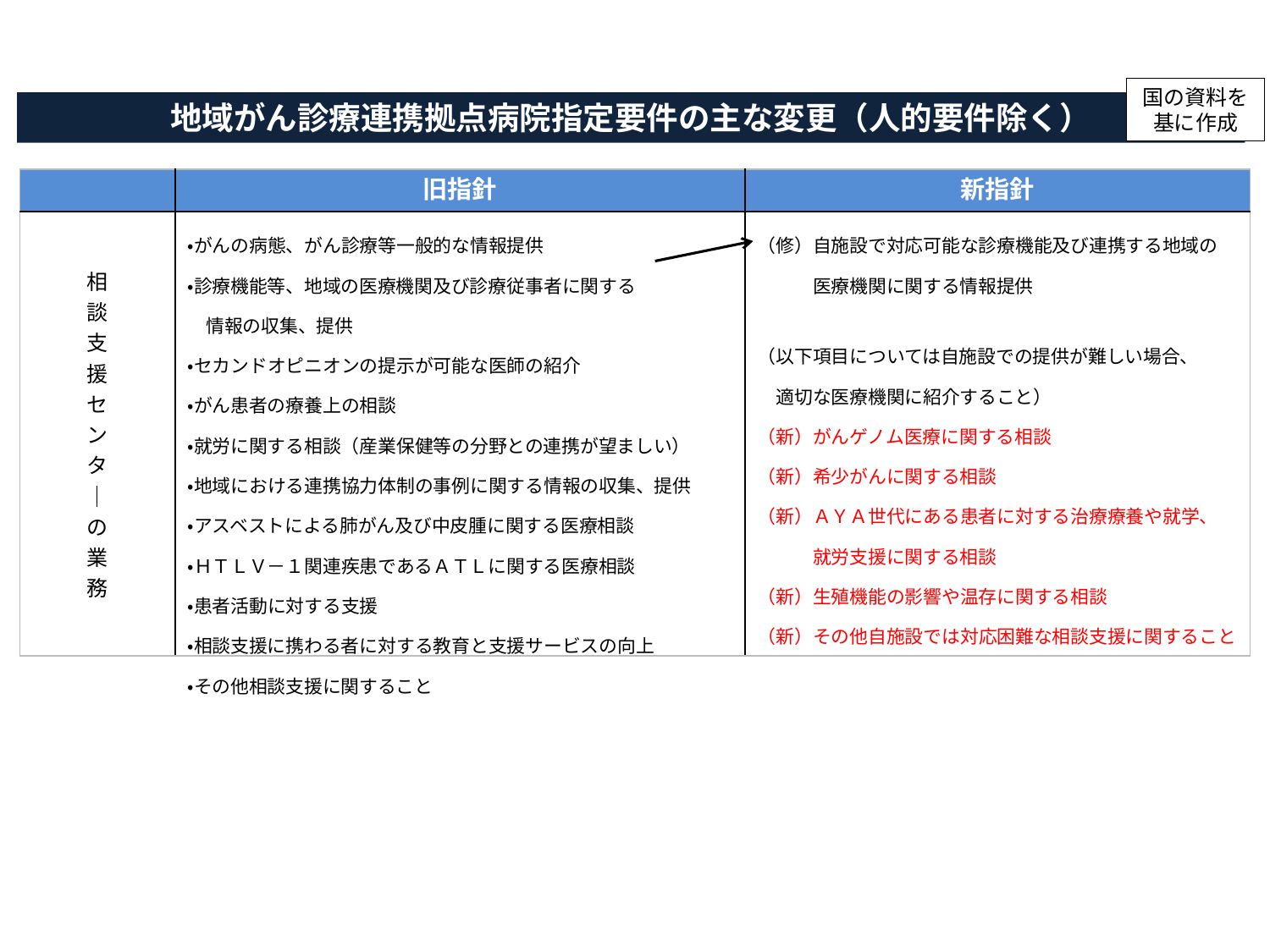

国の資料を
基に作成
地域がん診療連携拠点病院指定要件の主な変更（人的要件除く）
|  | 旧指針 | 新指針 |
| --- | --- | --- |
| 相 談 支 援 セ ン タ ｜ の 業 務 | ・がんの病態、がん診療等一般的な情報提供 ・診療機能等、地域の医療機関及び診療従事者に関する 　情報の収集、提供 ・セカンドオピニオンの提示が可能な医師の紹介 ・がん患者の療養上の相談 ・就労に関する相談（産業保健等の分野との連携が望ましい） ・地域における連携協力体制の事例に関する情報の収集、提供 ・アスベストによる肺がん及び中皮腫に関する医療相談 ・ＨＴＬＶ－１関連疾患であるＡＴＬに関する医療相談 ・患者活動に対する支援 ・相談支援に携わる者に対する教育と支援サービスの向上 ・その他相談支援に関すること | （修）自施設で対応可能な診療機能及び連携する地域の 　　　医療機関に関する情報提供 （以下項目については自施設での提供が難しい場合、 　適切な医療機関に紹介すること） （新）がんゲノム医療に関する相談 （新）希少がんに関する相談 （新）ＡＹＡ世代にある患者に対する治療療養や就学、 　　　就労支援に関する相談 （新）生殖機能の影響や温存に関する相談 （新）その他自施設では対応困難な相談支援に関すること |